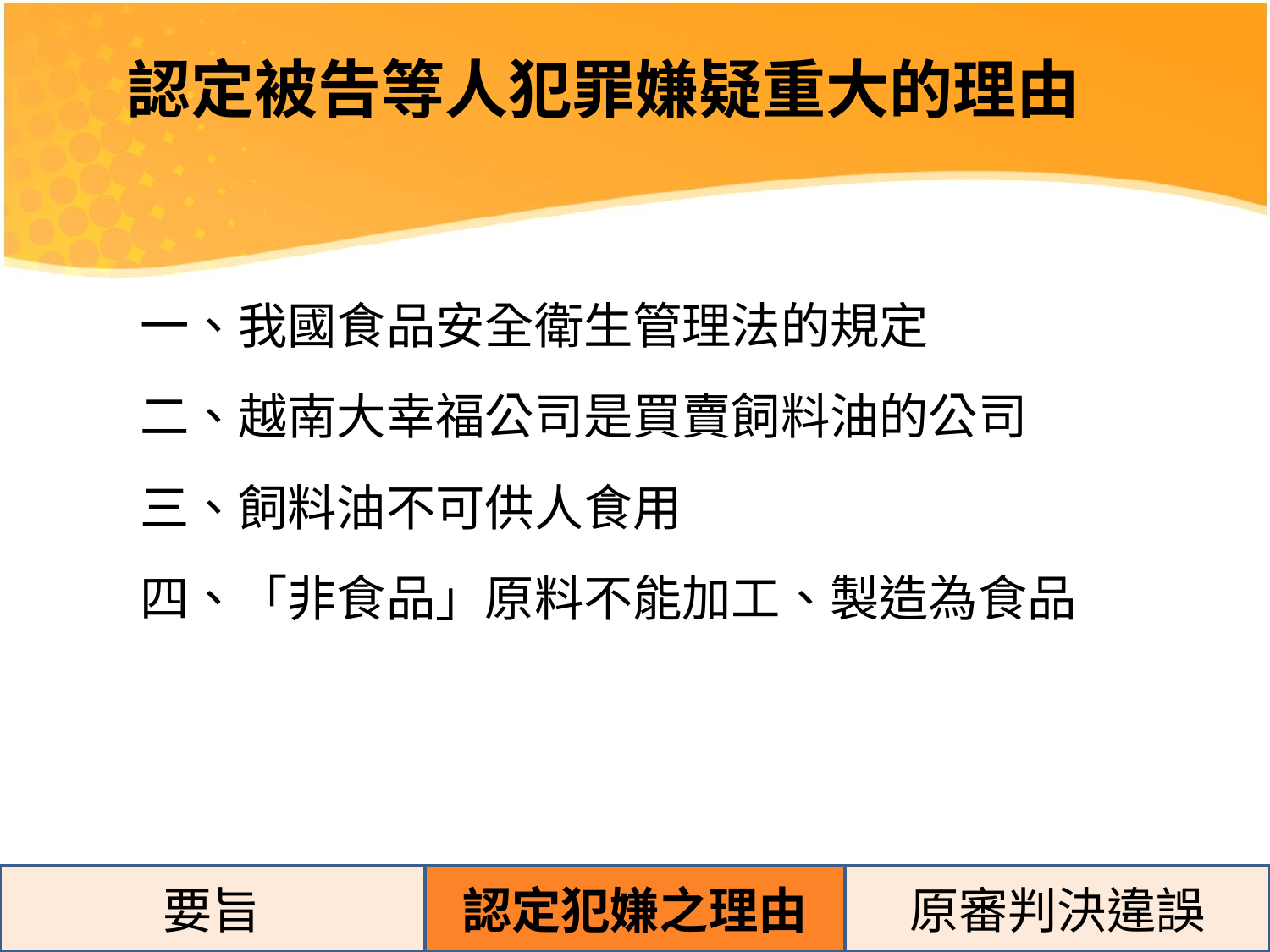

# 認定被告等人犯罪嫌疑重大的理由
一、我國食品安全衛生管理法的規定
二、越南大幸福公司是買賣飼料油的公司
三、飼料油不可供人食用
四、「非食品」原料不能加工、製造為食品